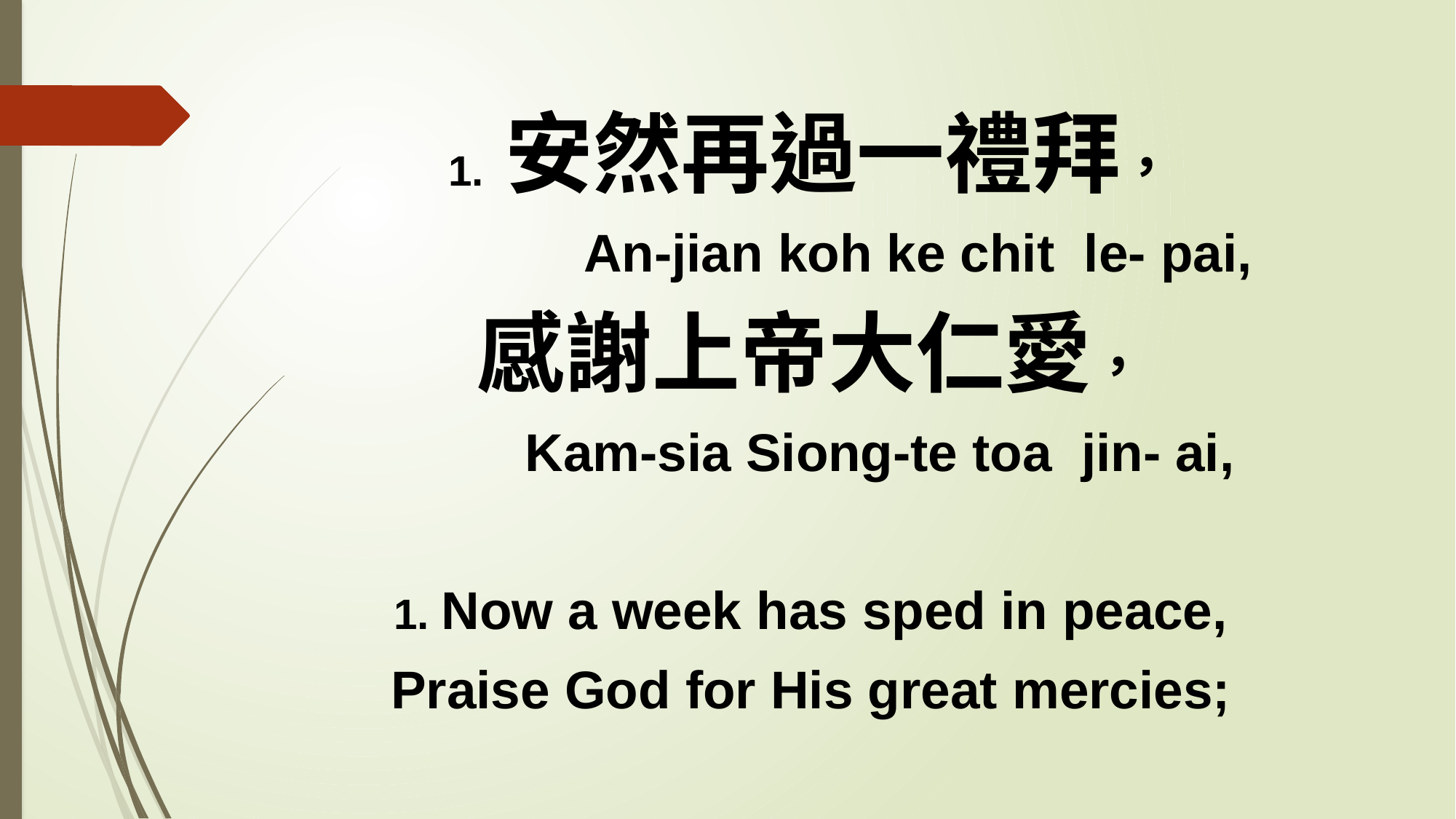

1. 安然再過一禮拜，
                      An-jian koh ke chit  le- pai,
感謝上帝大仁愛，
                  Kam-sia Siong-te toa  jin- ai,

1. Now a week has sped in peace,
Praise God for His great mercies;